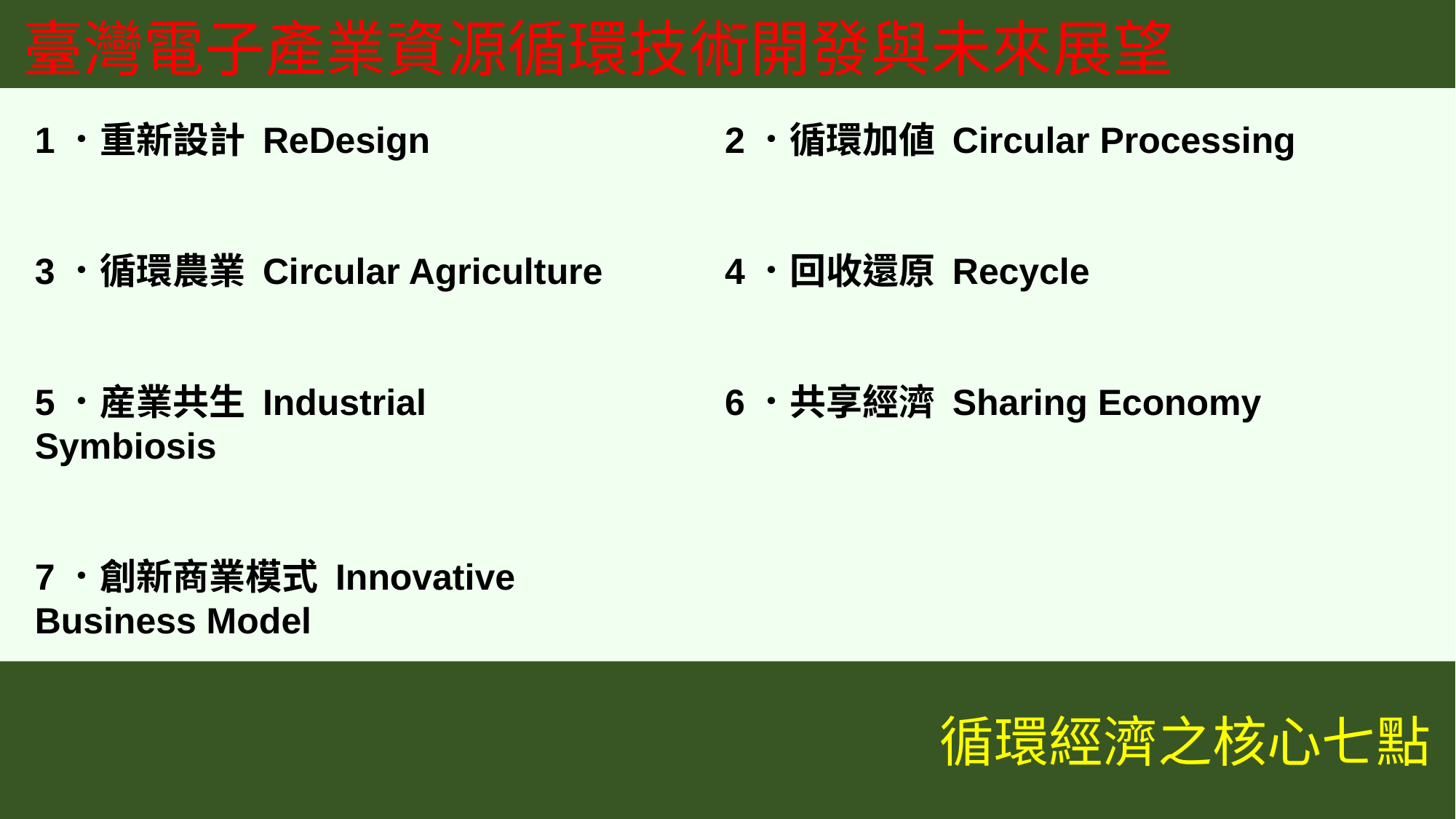

臺灣電子產業資源循環技術開發與未來展望
1．重新設計 ReDesign

3．循環農業 Circular Agriculture

5．産業共生 Industrial Symbiosis

7．創新商業模式 Innovative Business Model
2．循環加値 Circular Processing

4．回收還原 Recycle

6．共享經濟 Sharing Economy
循環經濟之核心七點